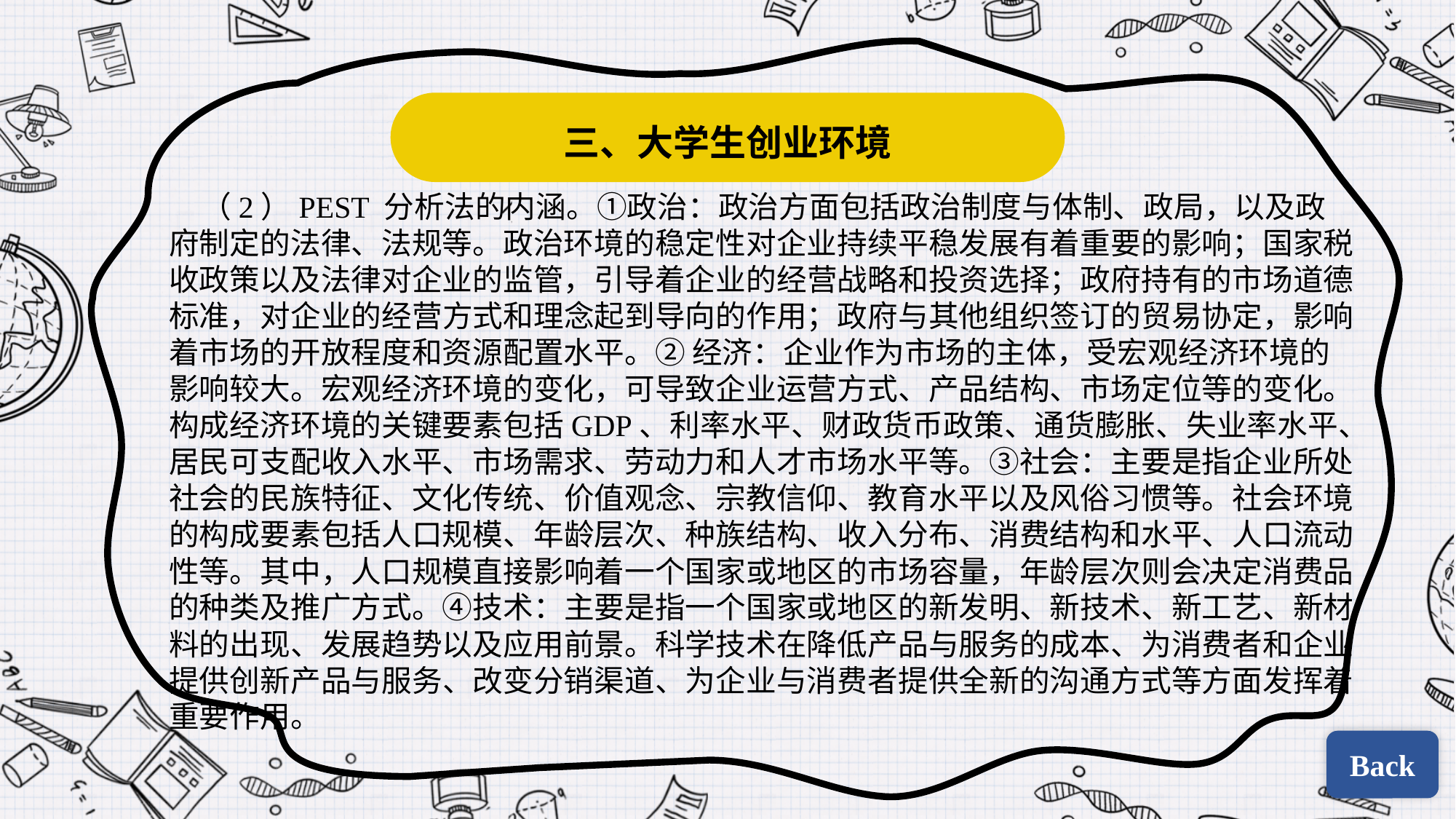

三、大学生创业环境
（2）PEST 分析法的内涵。①政治：政治方面包括政治制度与体制、政局，以及政府制定的法律、法规等。政治环境的稳定性对企业持续平稳发展有着重要的影响；国家税收政策以及法律对企业的监管，引导着企业的经营战略和投资选择；政府持有的市场道德标准，对企业的经营方式和理念起到导向的作用；政府与其他组织签订的贸易协定，影响着市场的开放程度和资源配置水平。② 经济：企业作为市场的主体，受宏观经济环境的影响较大。宏观经济环境的变化，可导致企业运营方式、产品结构、市场定位等的变化。构成经济环境的关键要素包括GDP、利率水平、财政货币政策、通货膨胀、失业率水平、居民可支配收入水平、市场需求、劳动力和人才市场水平等。③社会：主要是指企业所处社会的民族特征、文化传统、价值观念、宗教信仰、教育水平以及风俗习惯等。社会环境的构成要素包括人口规模、年龄层次、种族结构、收入分布、消费结构和水平、人口流动性等。其中，人口规模直接影响着一个国家或地区的市场容量，年龄层次则会决定消费品的种类及推广方式。④技术：主要是指一个国家或地区的新发明、新技术、新工艺、新材料的出现、发展趋势以及应用前景。科学技术在降低产品与服务的成本、为消费者和企业提供创新产品与服务、改变分销渠道、为企业与消费者提供全新的沟通方式等方面发挥着重要作用。

Back